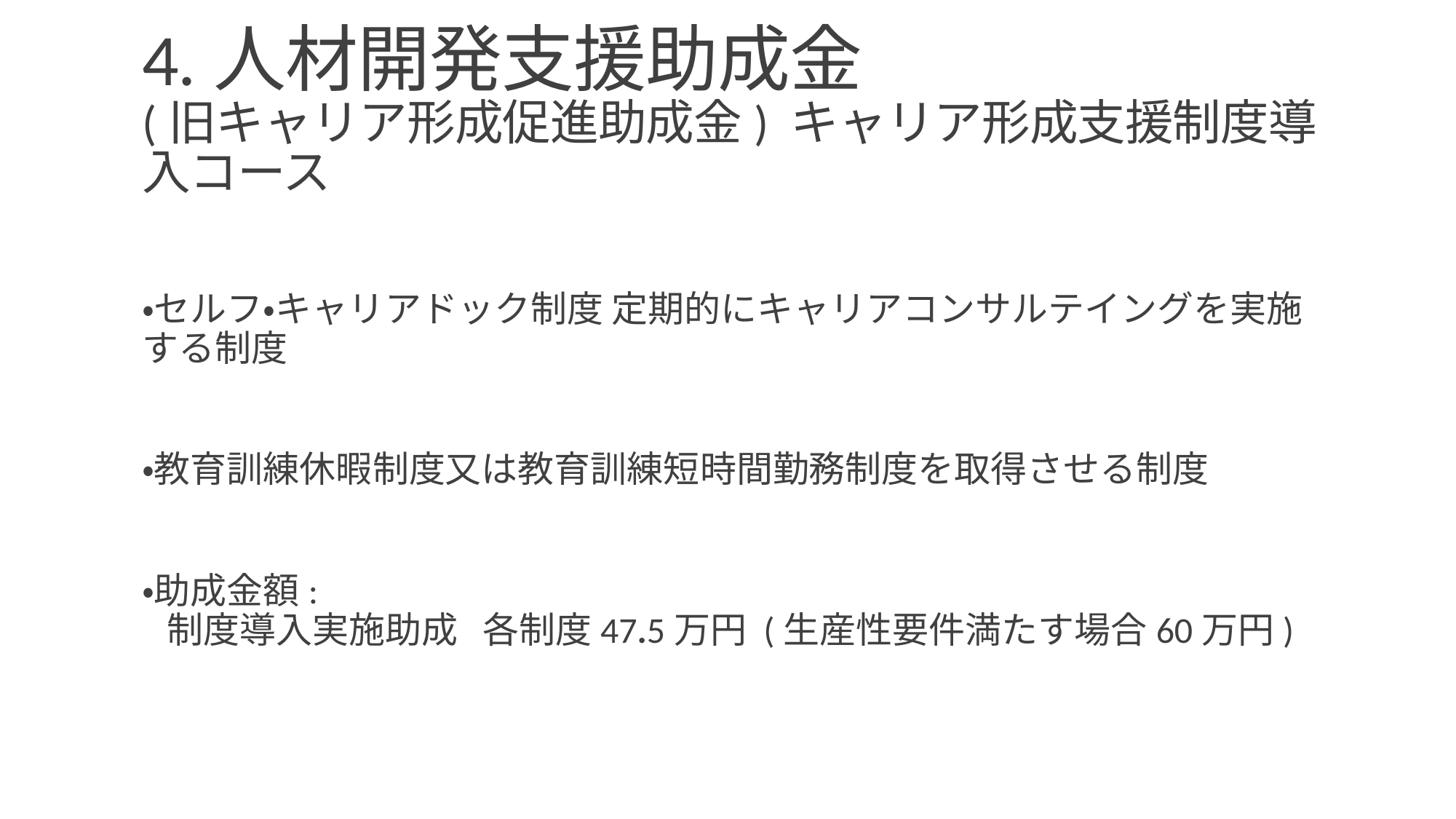

# 4.人材開発支援助成金 (旧キャリア形成促進助成金) キャリア形成支援制度導入コース

・セルフ・キャリアドック制度 定期的にキャリアコンサルテイングを実施する制度

・教育訓練休暇制度又は教育訓練短時間勤務制度を取得させる制度

・助成金額:
  制度導入実施助成   各制度47.5万円 (生産性要件満たす場合60万円)